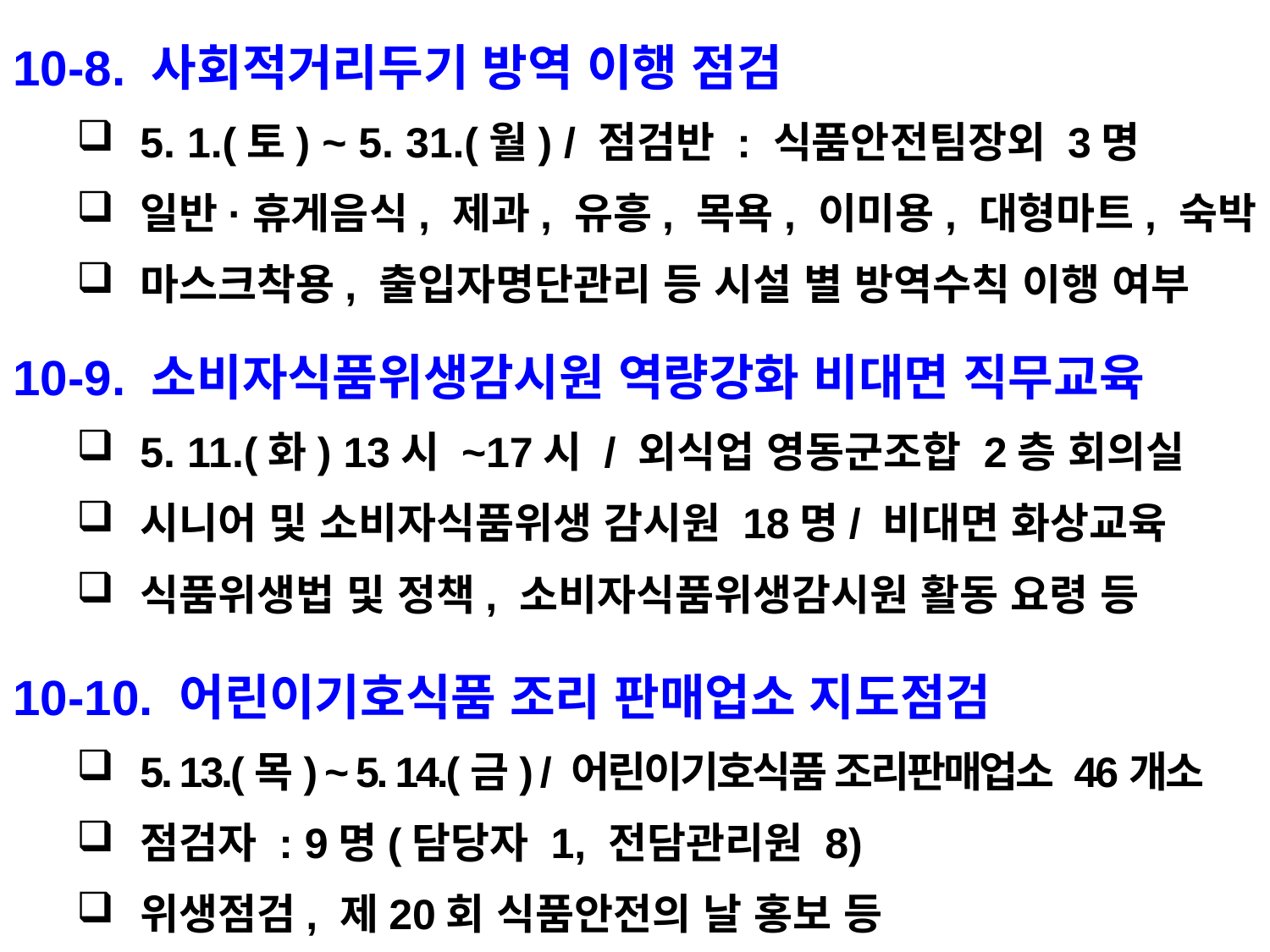

10-8. 사회적거리두기 방역 이행 점검
5. 1.(토) ~ 5. 31.(월) / 점검반 : 식품안전팀장외 3명
일반·휴게음식, 제과, 유흥, 목욕, 이미용, 대형마트, 숙박
마스크착용, 출입자명단관리 등 시설 별 방역수칙 이행 여부
10-9. 소비자식품위생감시원 역량강화 비대면 직무교육
5. 11.(화) 13시 ~17시 / 외식업 영동군조합 2층 회의실
시니어 및 소비자식품위생 감시원 18명/ 비대면 화상교육
식품위생법 및 정책, 소비자식품위생감시원 활동 요령 등
10-10. 어린이기호식품 조리 판매업소 지도점검
5. 13.(목) ~ 5. 14.(금) / 어린이기호식품 조리판매업소 46개소
점검자 : 9명(담당자 1, 전담관리원 8)
위생점검, 제20회 식품안전의 날 홍보 등